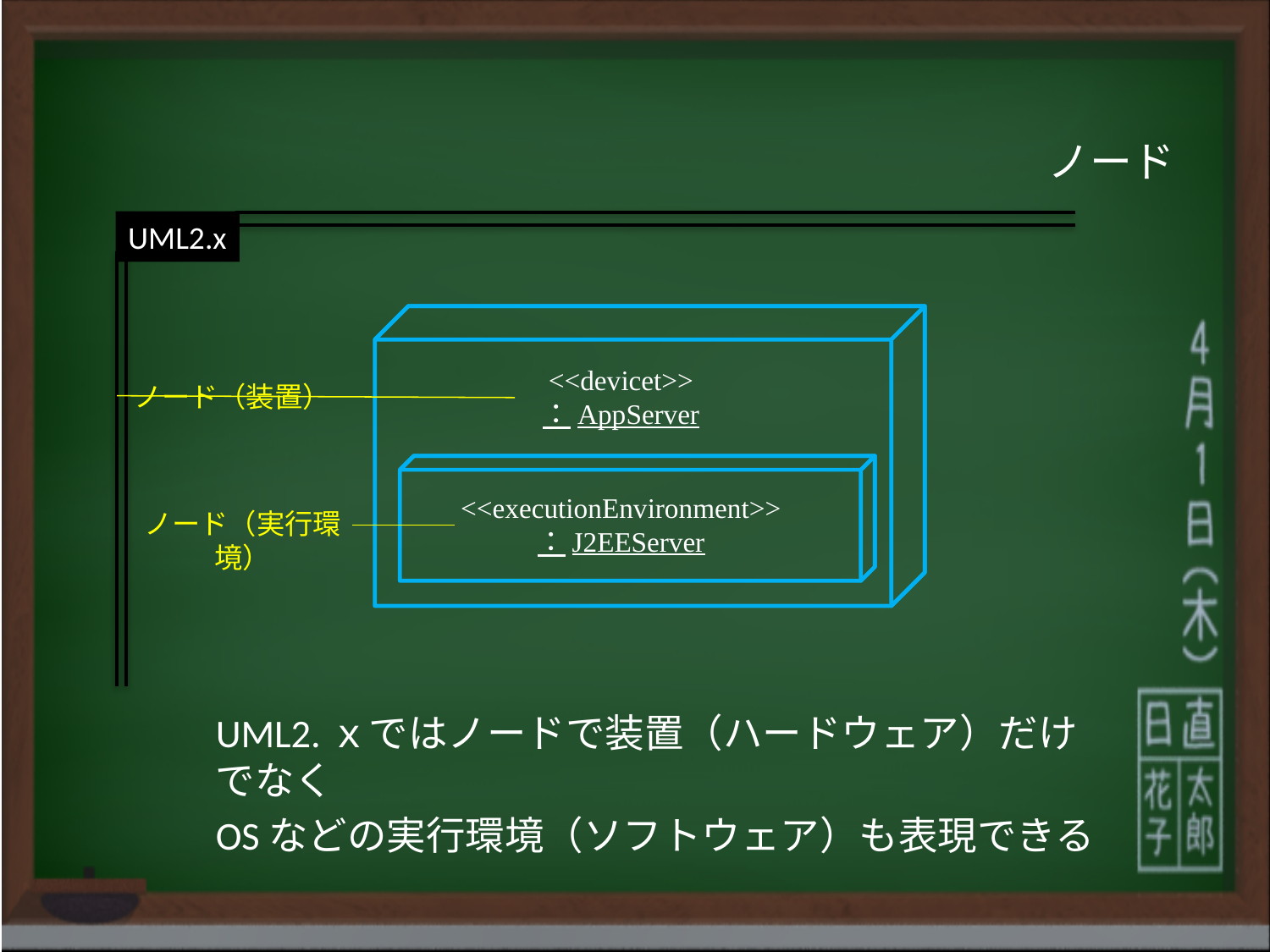

ノード
UML2.x

<<devicet>>
：AppServer
ノード（装置）

<<executionEnvironment>>
：J2EEServer
ノード（実行環境）
UML2.ｘではノードで装置（ハードウェア）だけでなく
OSなどの実行環境（ソフトウェア）も表現できる